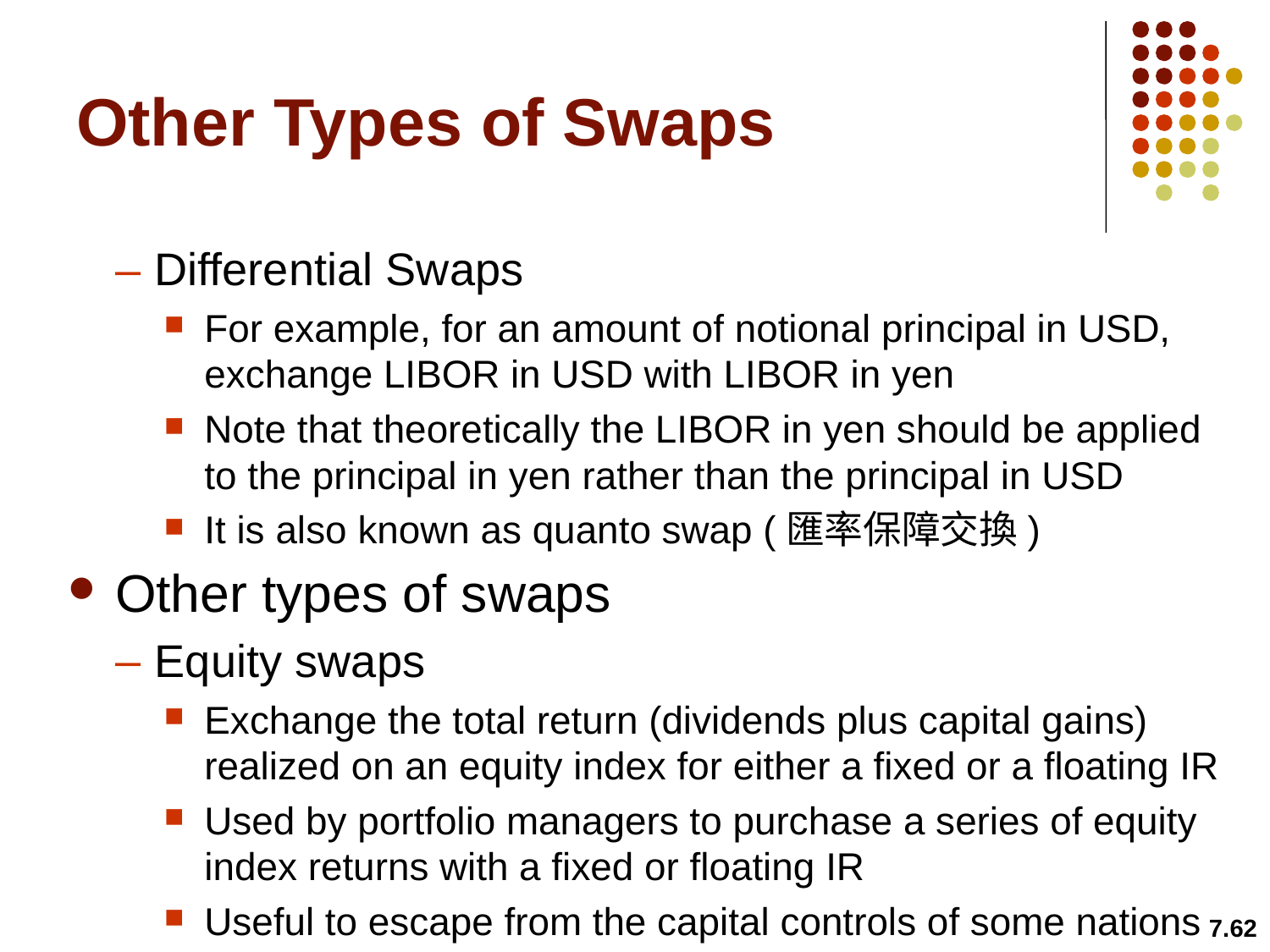

# Other Types of Swaps
Differential Swaps
For example, for an amount of notional principal in USD, exchange LIBOR in USD with LIBOR in yen
Note that theoretically the LIBOR in yen should be applied to the principal in yen rather than the principal in USD
It is also known as quanto swap (匯率保障交換)
Other types of swaps
Equity swaps
Exchange the total return (dividends plus capital gains) realized on an equity index for either a fixed or a floating IR
Used by portfolio managers to purchase a series of equity index returns with a fixed or floating IR
Useful to escape from the capital controls of some nations
7.62